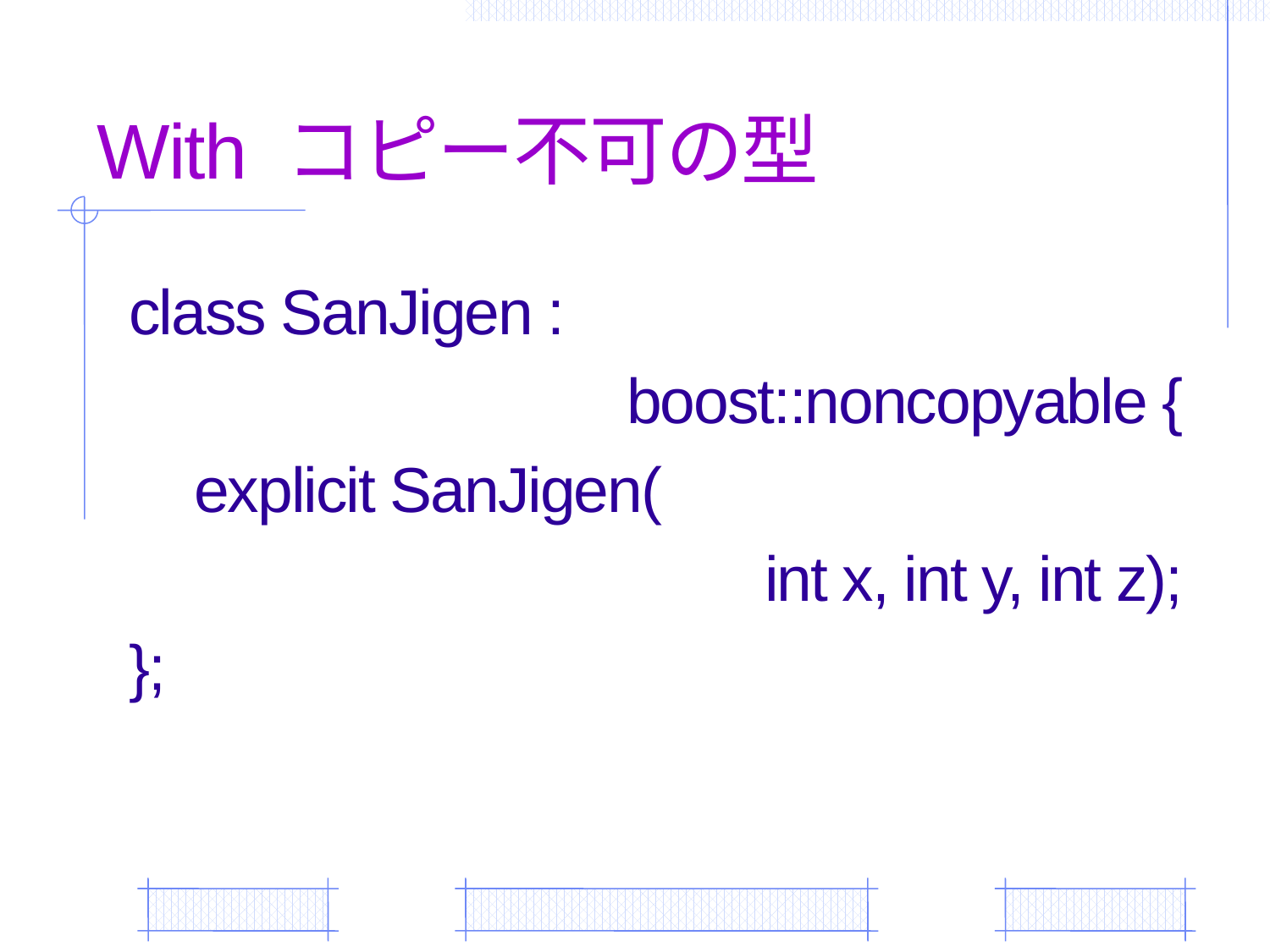

# With コピー不可の型
class SanJigen :
boost::noncopyable {
    explicit SanJigen(
int x, int y, int z);
};